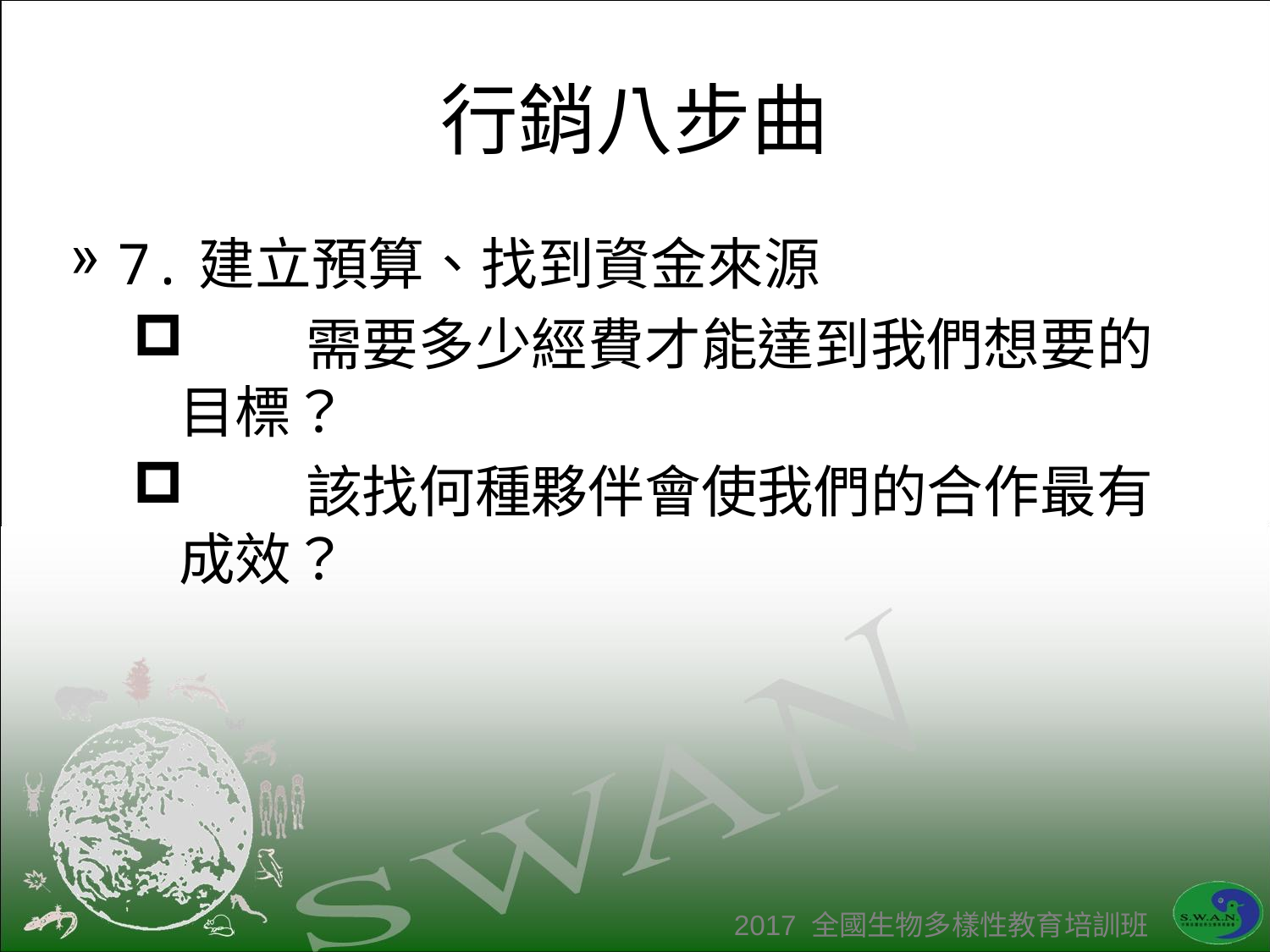

# 行銷八步曲
7.建立預算、找到資金來源
	需要多少經費才能達到我們想要的目標？
	該找何種夥伴會使我們的合作最有成效？